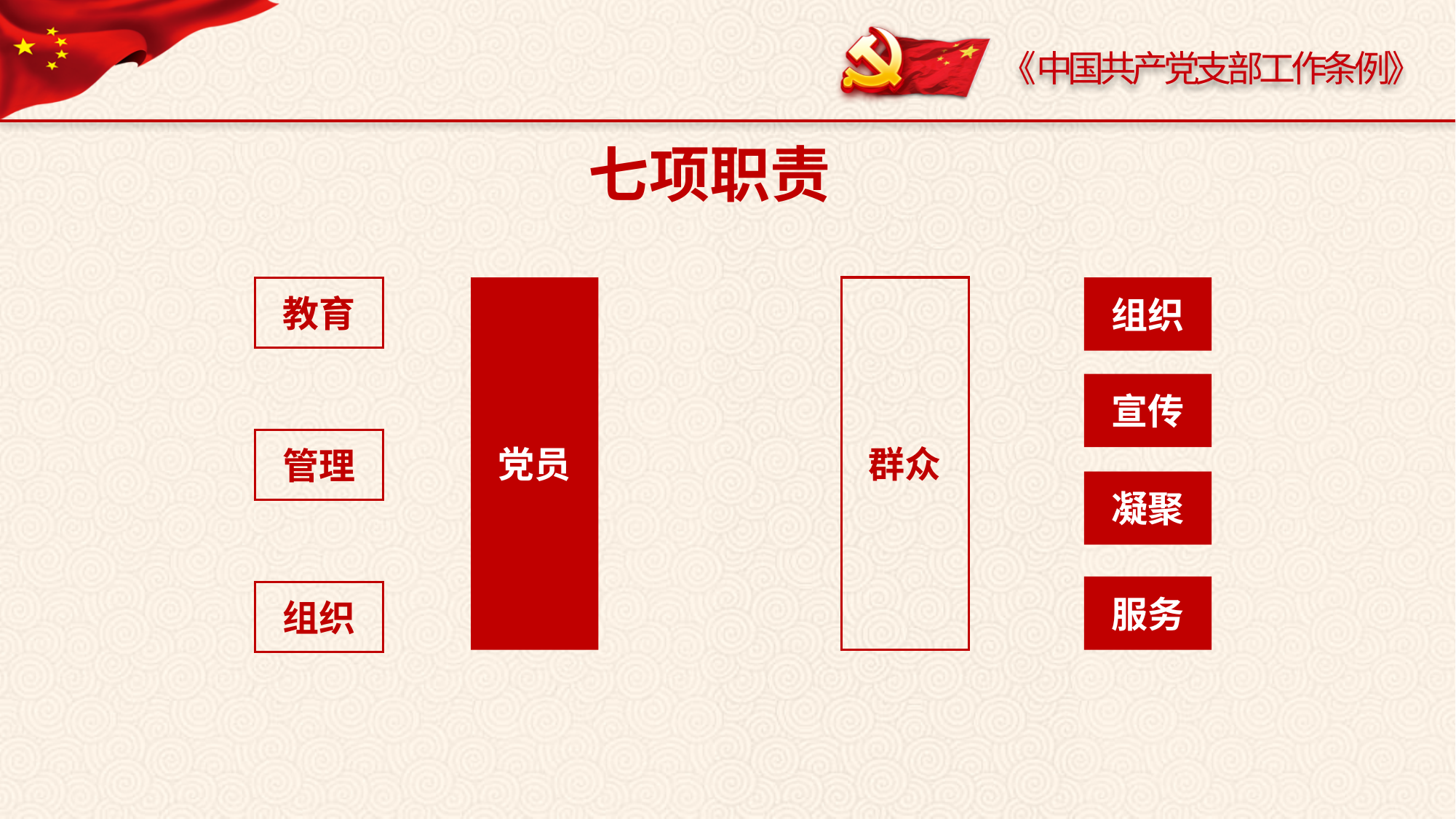

七项职责
教育
党员
群众
组织
宣传
管理
凝聚
服务
组织